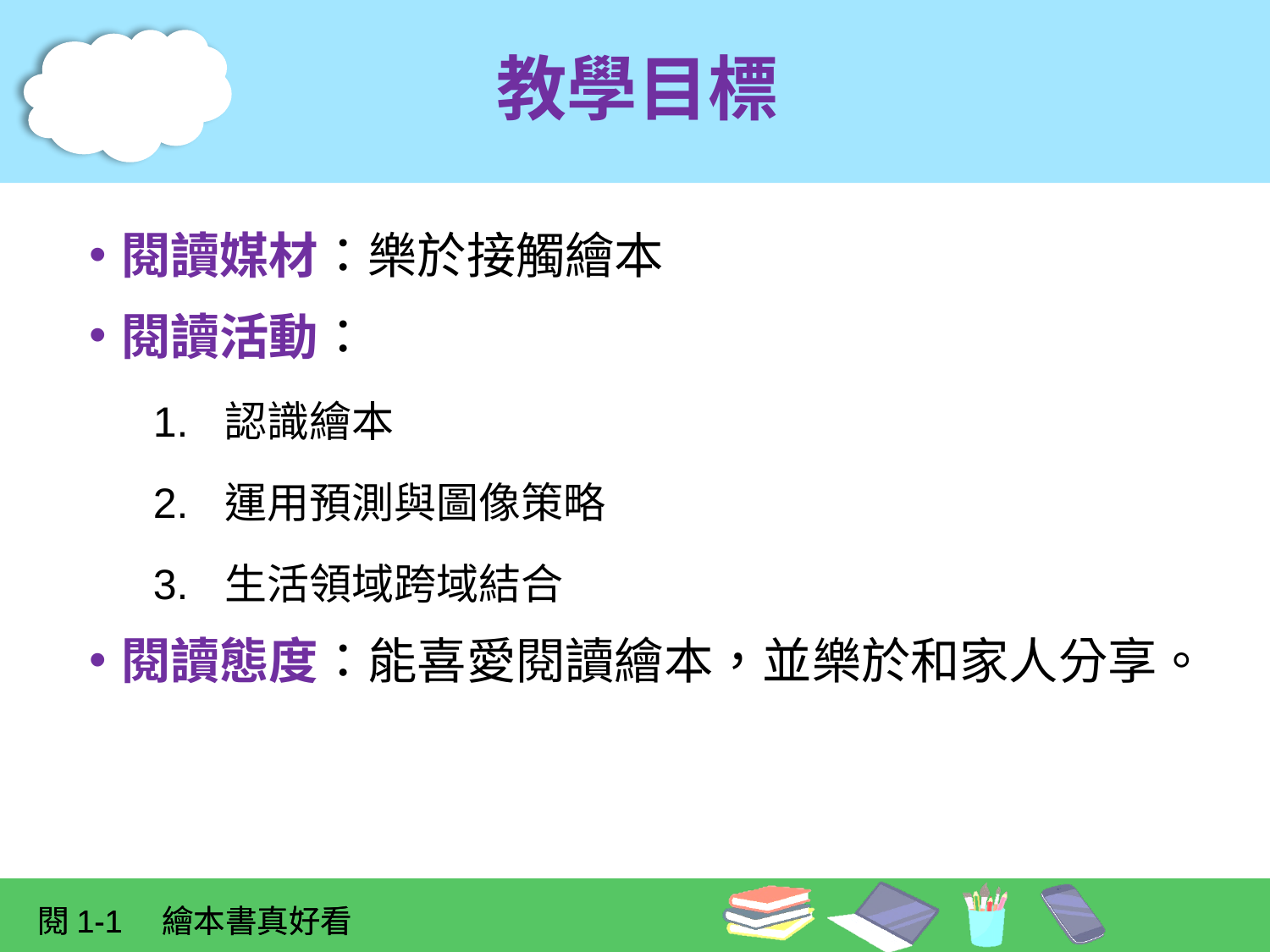

# 教學目標
閱讀媒材：樂於接觸繪本
閱讀活動：
認識繪本
運用預測與圖像策略
生活領域跨域結合
閱讀態度：能喜愛閱讀繪本，並樂於和家人分享。